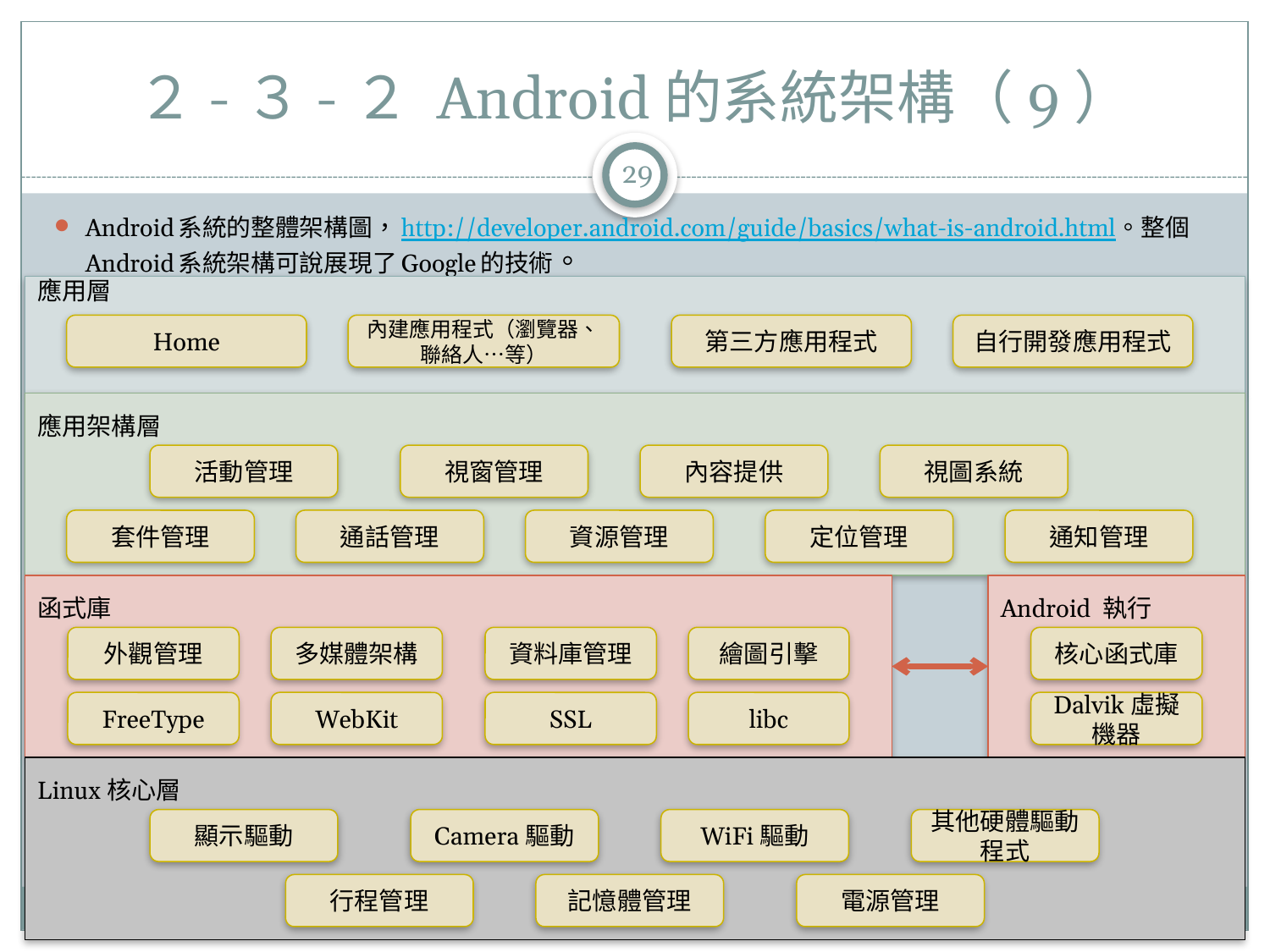

# ２-３-２ Android的系統架構（9）
29
Android系統的整體架構圖，http://developer.android.com/guide/basics/what-is-android.html。整個Android系統架構可說展現了Google的技術。

應用層

Home
內建應用程式（瀏覽器、聯絡人…等）
第三方應用程式
自行開發應用程式
應用架構層

活動管理
視窗管理
內容提供
視圖系統
套件管理
通話管理
資源管理
定位管理
通知管理
函式庫

外觀管理
多媒體架構
資料庫管理
繪圖引擊
FreeType
WebKit
SSL
libc
Android 執行

核心函式庫
Dalvik虛擬機器
Linux核心層

顯示驅動
Camera驅動
WiFi驅動
其他硬體驅動程式
行程管理
記憶體管理
電源管理